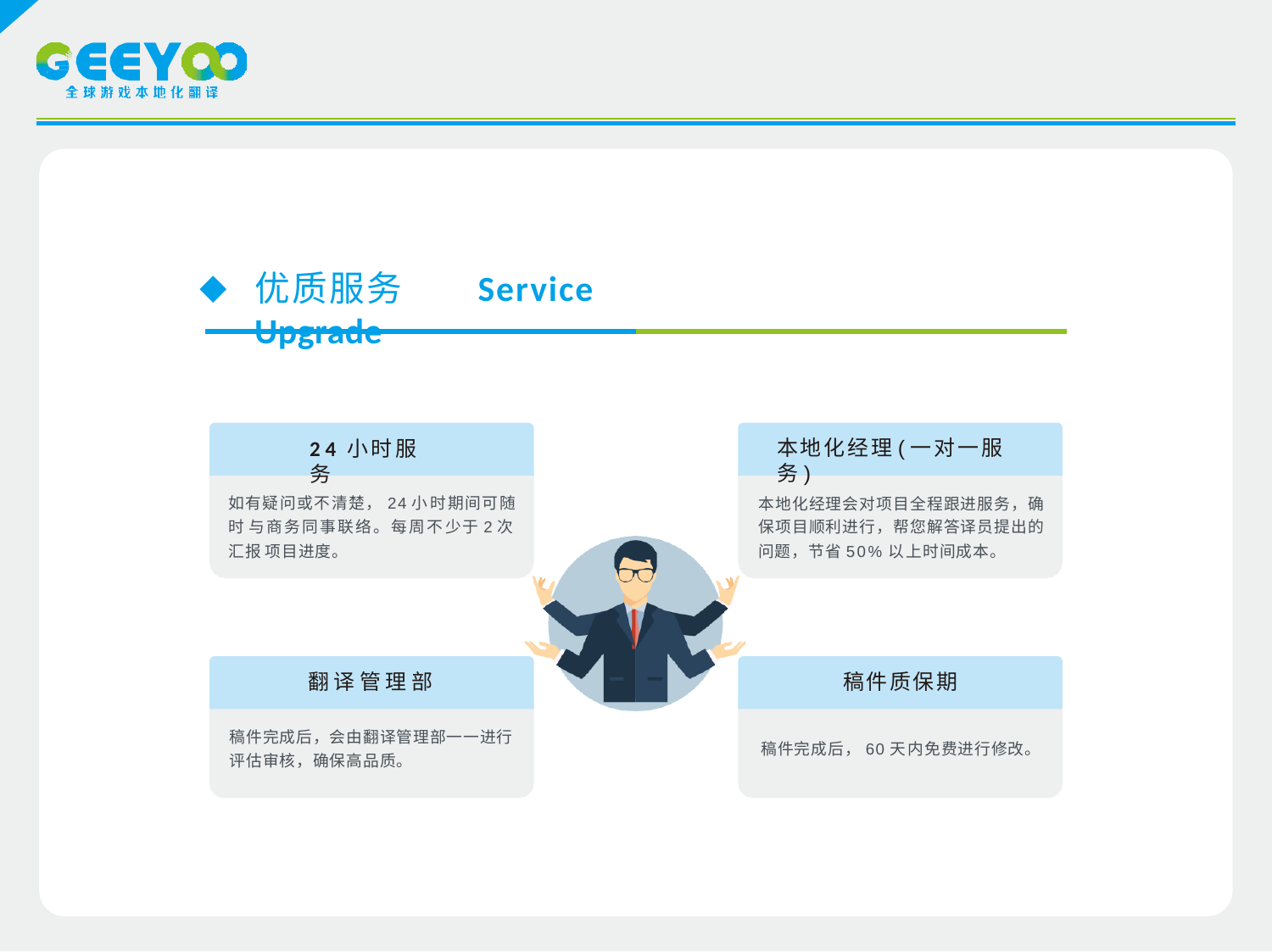

优质服务	Service Upgrade

本地化经理(一对一服务)
2 4 小时服务

如有疑问或不清楚，24小时期间可随时 与商务同事联络。每周不少于2次汇报 项目进度。
本地化经理会对项目全程跟进服务，确 保项目顺利进行，帮您解答译员提出的 问题，节省50%以上时间成本。

稿件质保期
翻 译 管 理 部

稿件完成后，会由翻译管理部一一进行 评估审核，确保高品质。
稿件完成后，60天内免费进行修改。